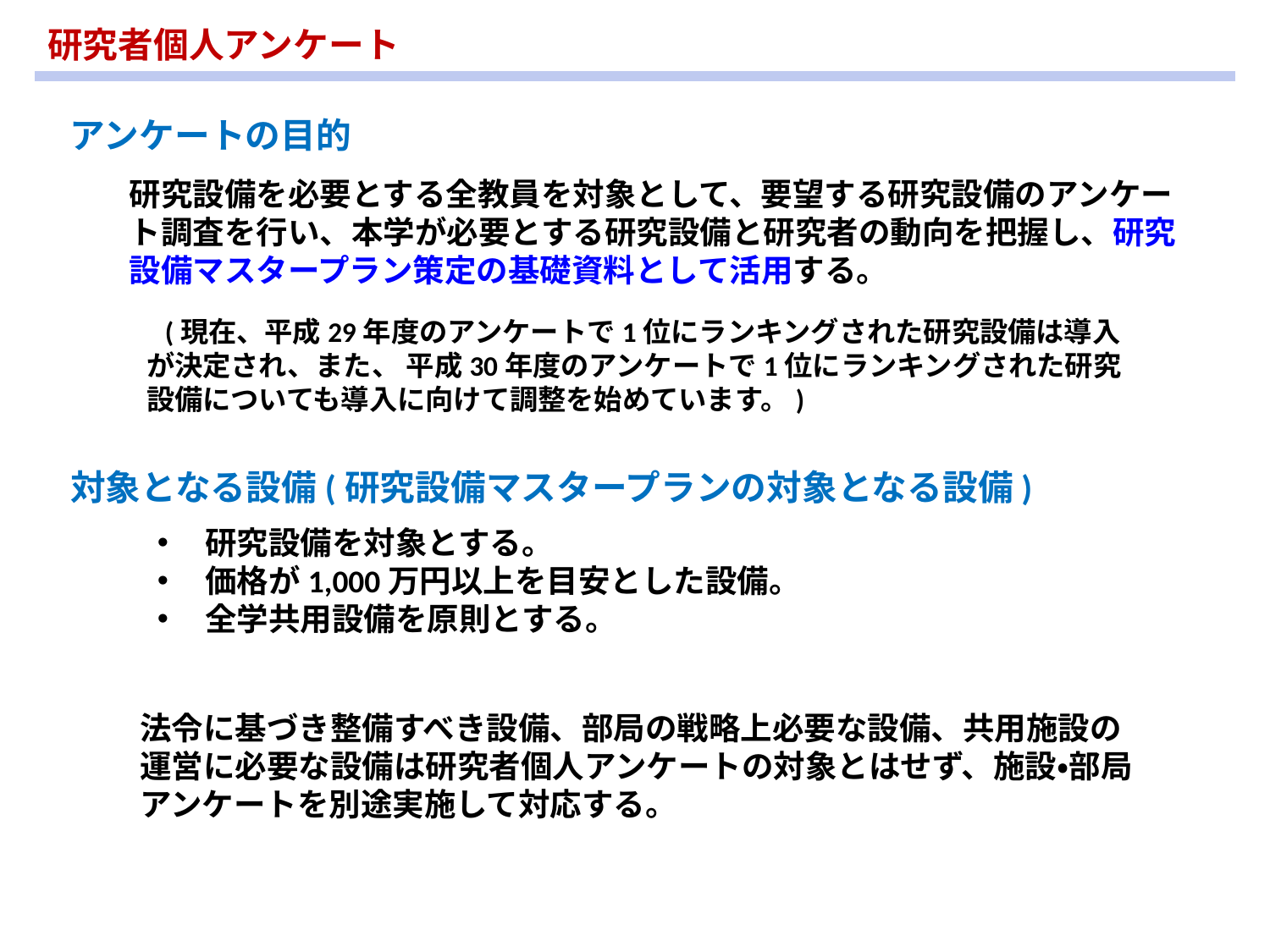

研究者個人アンケート
アンケートの目的
研究設備を必要とする全教員を対象として、要望する研究設備のアンケート調査を行い、本学が必要とする研究設備と研究者の動向を把握し、研究設備マスタープラン策定の基礎資料として活用する。
(現在、平成29年度のアンケートで1位にランキングされた研究設備は導入が決定され、また、 平成30年度のアンケートで1位にランキングされた研究設備についても導入に向けて調整を始めています。)
対象となる設備(研究設備マスタープランの対象となる設備)
研究設備を対象とする。
価格が1,000万円以上を目安とした設備。
全学共用設備を原則とする。
法令に基づき整備すべき設備、部局の戦略上必要な設備、共用施設の運営に必要な設備は研究者個人アンケートの対象とはせず、施設・部局アンケートを別途実施して対応する。